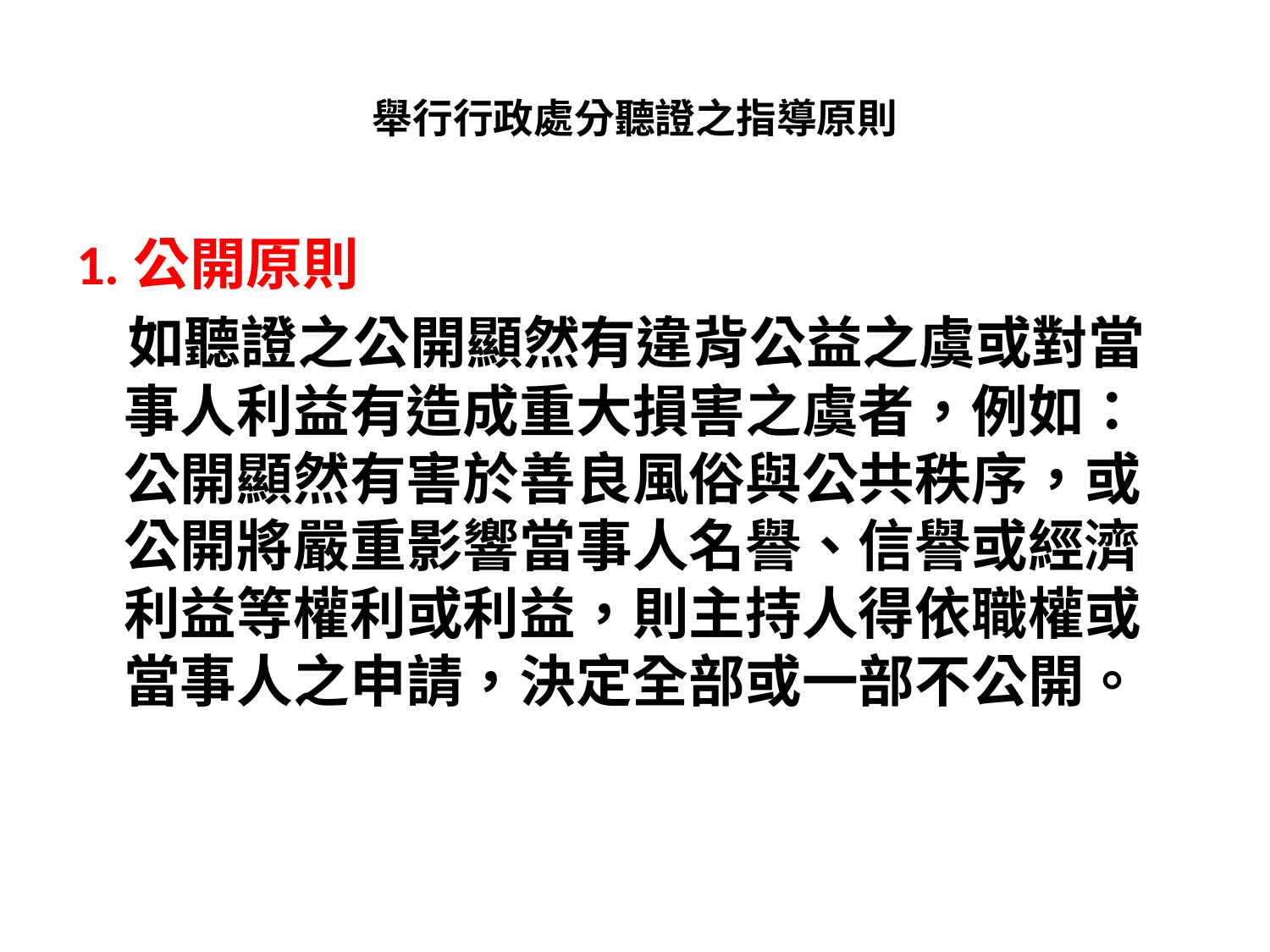

# 舉行行政處分聽證之指導原則
1.公開原則
   如聽證之公開顯然有違背公益之虞或對當事人利益有造成重大損害之虞者，例如：公開顯然有害於善良風俗與公共秩序，或公開將嚴重影響當事人名譽、信譽或經濟利益等權利或利益，則主持人得依職權或當事人之申請，決定全部或一部不公開。